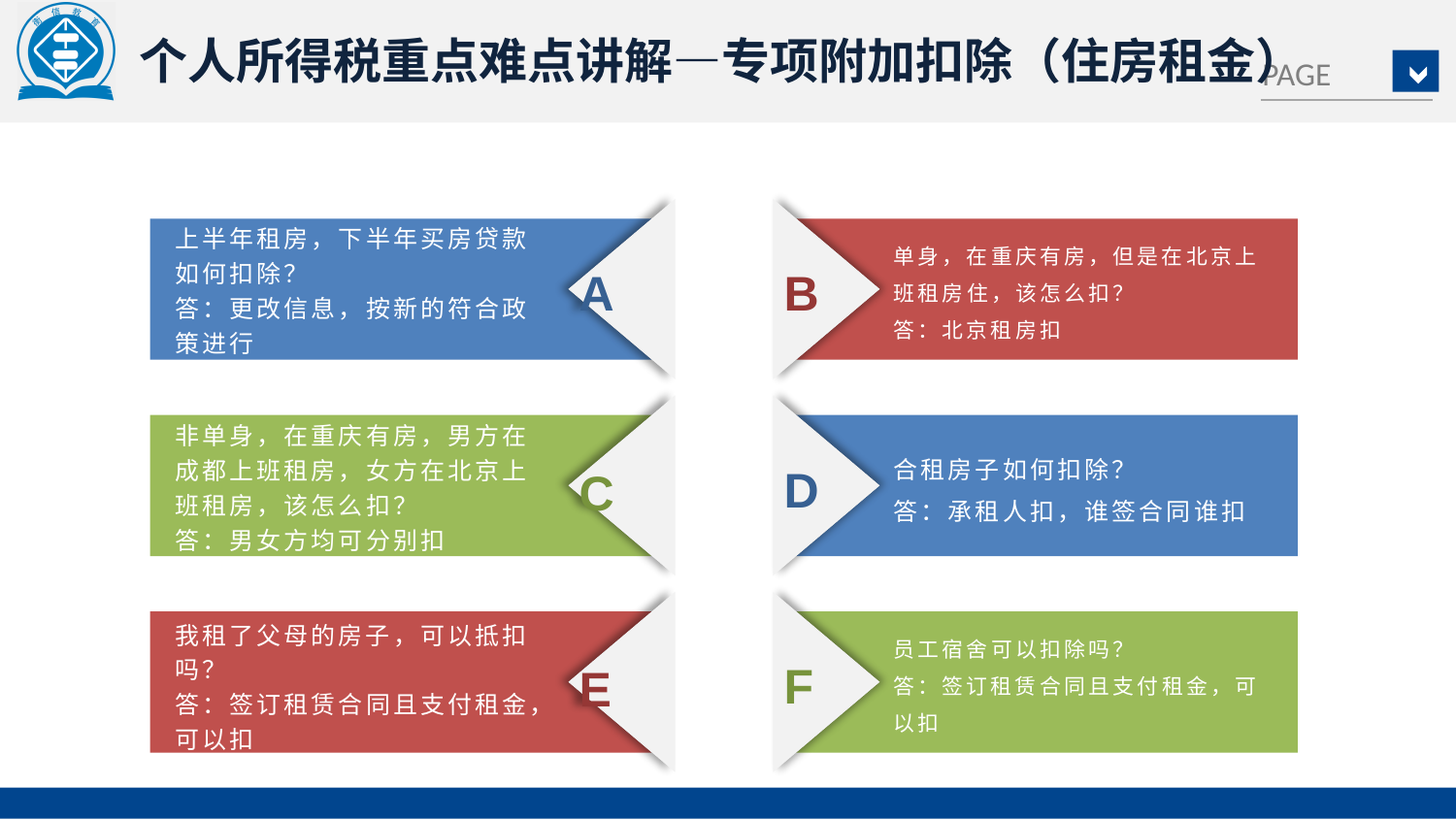

个人所得税重点难点讲解—专项附加扣除（住房租金）
25
A
B

上半年租房，下半年买房贷款如何扣除？
答：更改信息，按新的符合政策进行
单身，在重庆有房，但是在北京上班租房住，该怎么扣？
答：北京租房扣
C
D

非单身，在重庆有房，男方在成都上班租房，女方在北京上班租房，该怎么扣？
答：男女方均可分别扣
合租房子如何扣除？
答：承租人扣，谁签合同谁扣
E
F

我租了父母的房子，可以抵扣吗？
答：签订租赁合同且支付租金，可以扣
员工宿舍可以扣除吗？
答：签订租赁合同且支付租金，可以扣